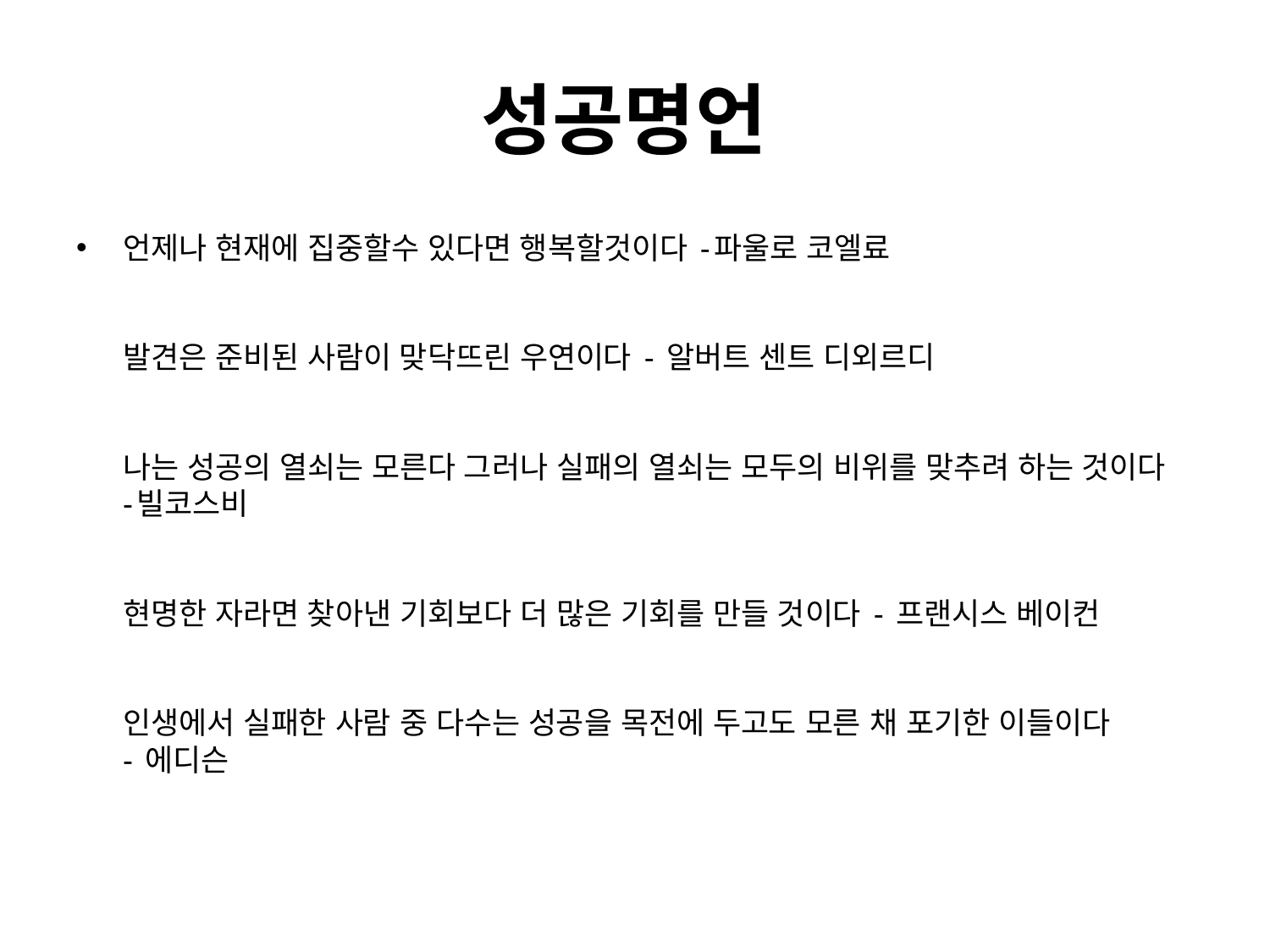

# 성공명언
언제나 현재에 집중할수 있다면 행복할것이다 -파울로 코엘료
발견은 준비된 사람이 맞닥뜨린 우연이다 - 알버트 센트 디외르디
나는 성공의 열쇠는 모른다 그러나 실패의 열쇠는 모두의 비위를 맞추려 하는 것이다
-빌코스비
현명한 자라면 찾아낸 기회보다 더 많은 기회를 만들 것이다 - 프랜시스 베이컨
인생에서 실패한 사람 중 다수는 성공을 목전에 두고도 모른 채 포기한 이들이다
- 에디슨